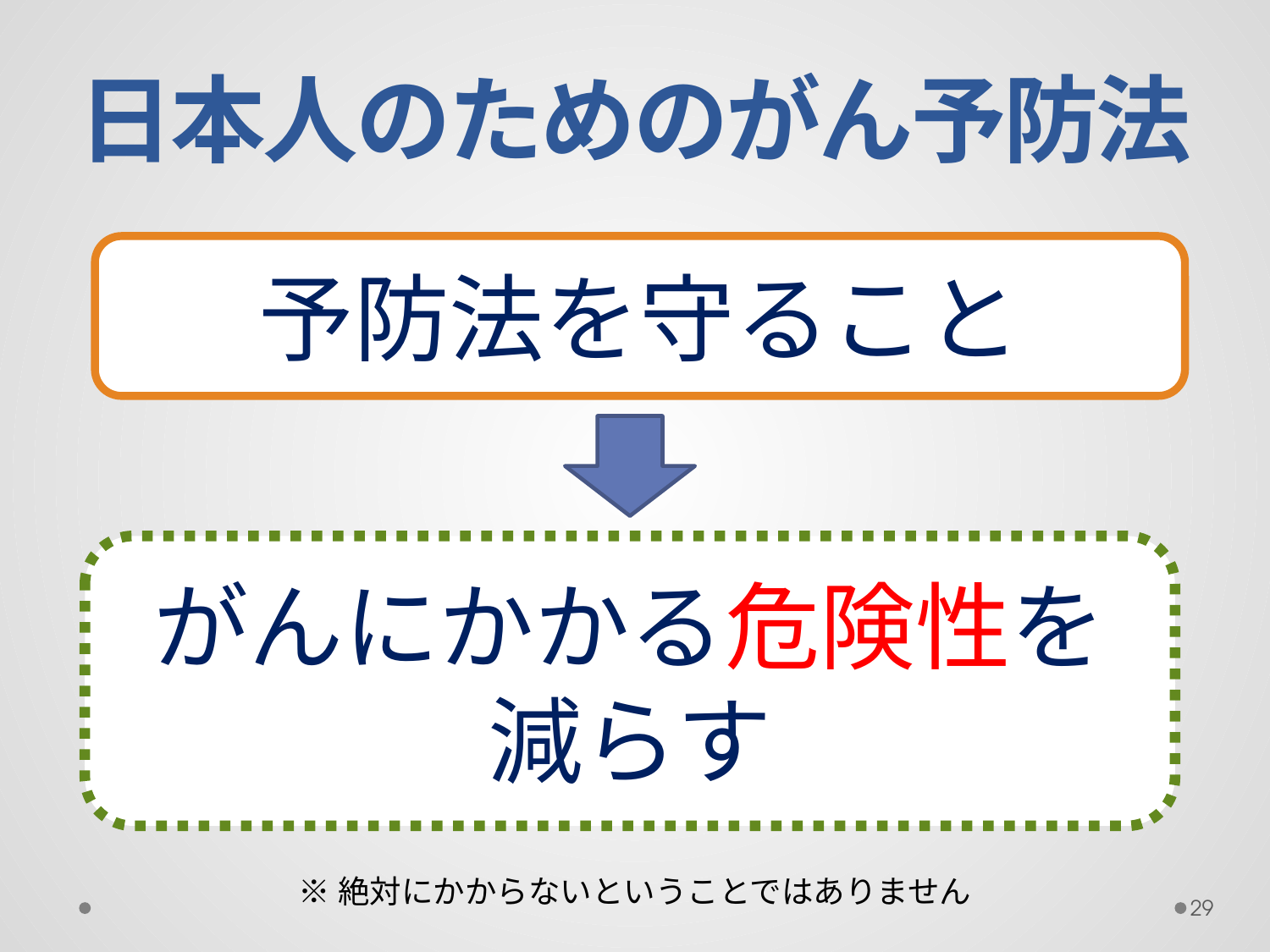

# 日本人のためのがん予防法
予防法を守ること

がんにかかる危険性を
減らす
※絶対にかからないということではありません
29